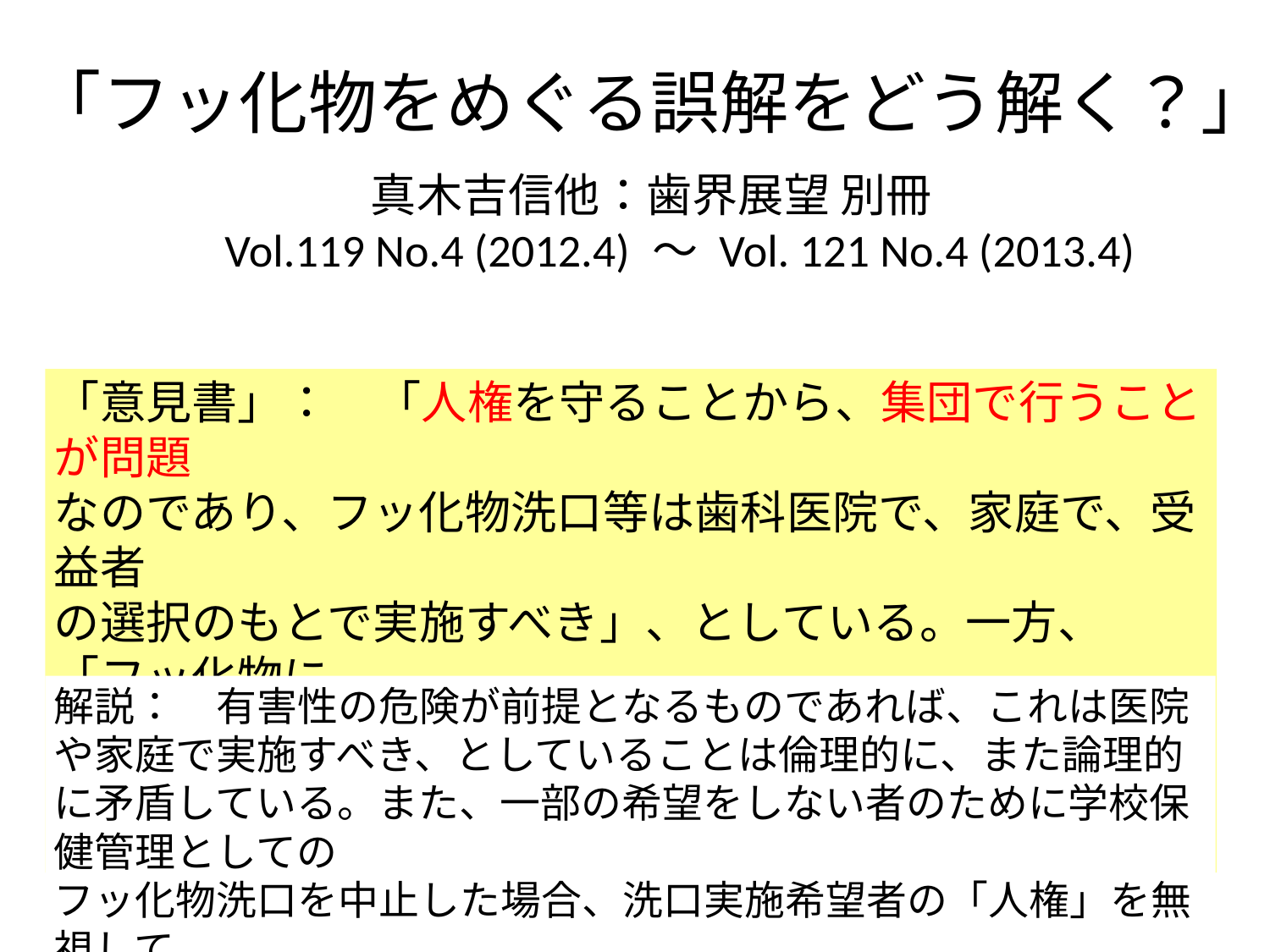

「フッ化物をめぐる誤解をどう解く？」
真木吉信他：歯界展望 別冊
　Vol.119 No.4 (2012.4) ～ Vol. 121 No.4 (2013.4)
「意見書」：　「人権を守ることから、集団で行うことが問題
なのであり、フッ化物洗口等は歯科医院で、家庭で、受益者
の選択のもとで実施すべき」、としている。一方、「フッ化物に
よる発がん性、アレルギー、知能指数の低下などの副作用の危険が前提になる薬剤を用いるものである」、としている。
解説：　有害性の危険が前提となるものであれば、これは医院や家庭で実施すべき、としていることは倫理的に、また論理的に矛盾している。また、一部の希望をしない者のために学校保健管理としての
フッ化物洗口を中止した場合、洗口実施希望者の「人権」を無視して
いることになる。